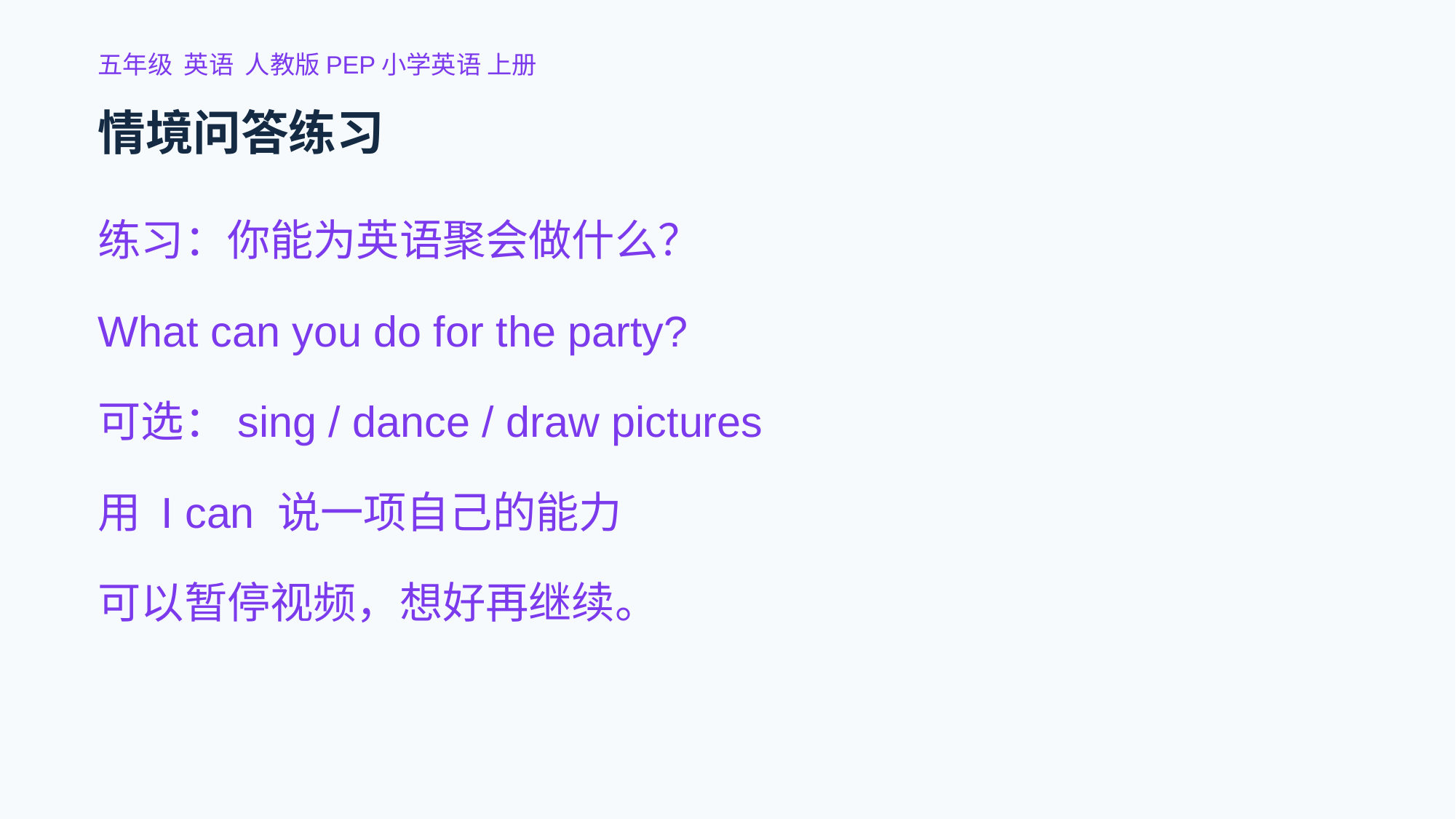

五年级  英语  人教版PEP小学英语 上册
情境问答练习
练习：你能为英语聚会做什么？
What can you do for the party?
可选：sing / dance / draw pictures
用 I can 说一项自己的能力
可以暂停视频，想好再继续。